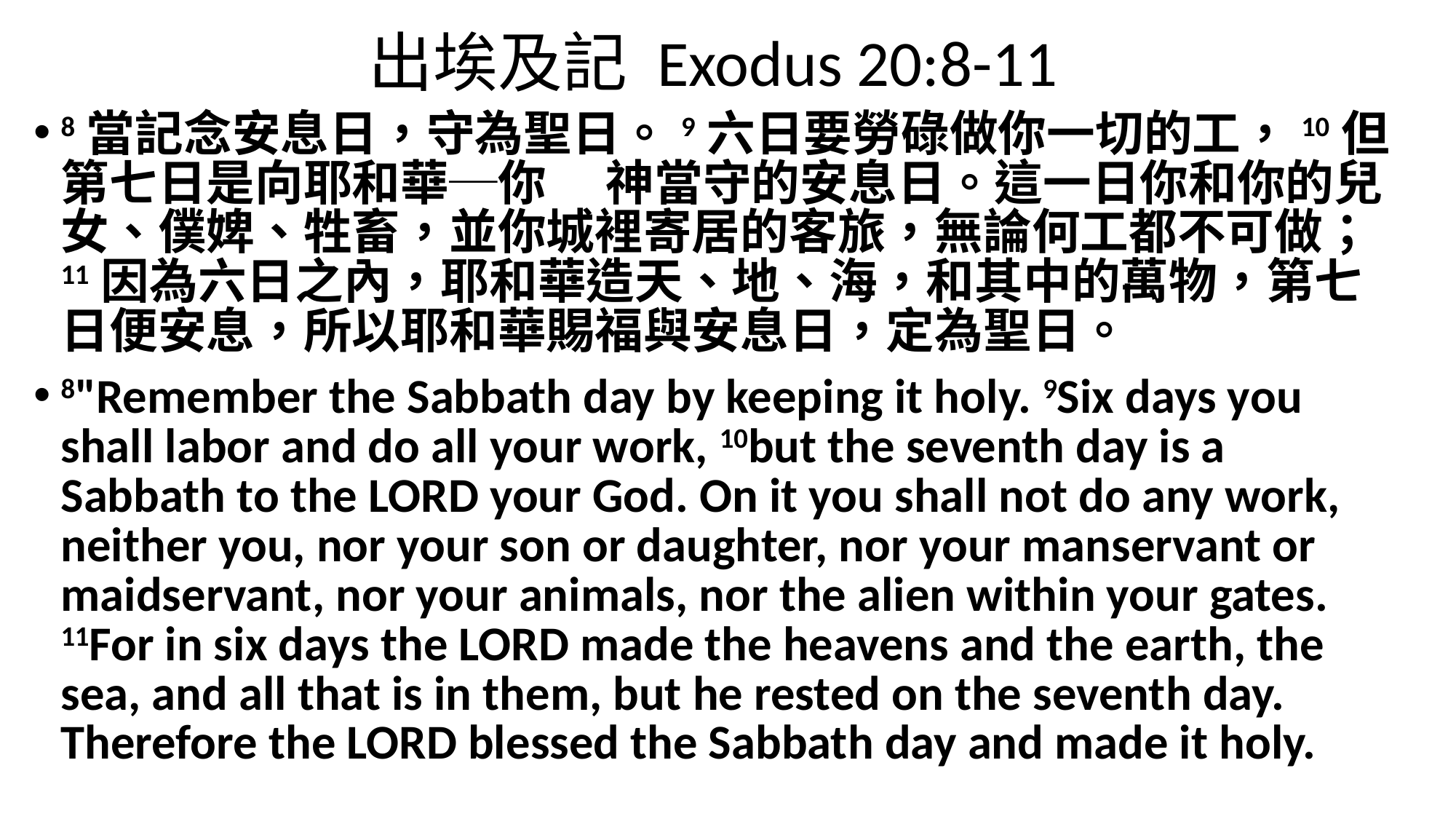

# 出埃及記 Exodus 20:8-11
8當記念安息日，守為聖日。9六日要勞碌做你一切的工，10但第七日是向耶和華─你　 神當守的安息日。這一日你和你的兒女、僕婢、牲畜，並你城裡寄居的客旅，無論何工都不可做；11因為六日之內，耶和華造天、地、海，和其中的萬物，第七日便安息，所以耶和華賜福與安息日，定為聖日。
8"Remember the Sabbath day by keeping it holy. 9Six days you shall labor and do all your work, 10but the seventh day is a Sabbath to the LORD your God. On it you shall not do any work, neither you, nor your son or daughter, nor your manservant or maidservant, nor your animals, nor the alien within your gates. 11For in six days the LORD made the heavens and the earth, the sea, and all that is in them, but he rested on the seventh day. Therefore the LORD blessed the Sabbath day and made it holy.